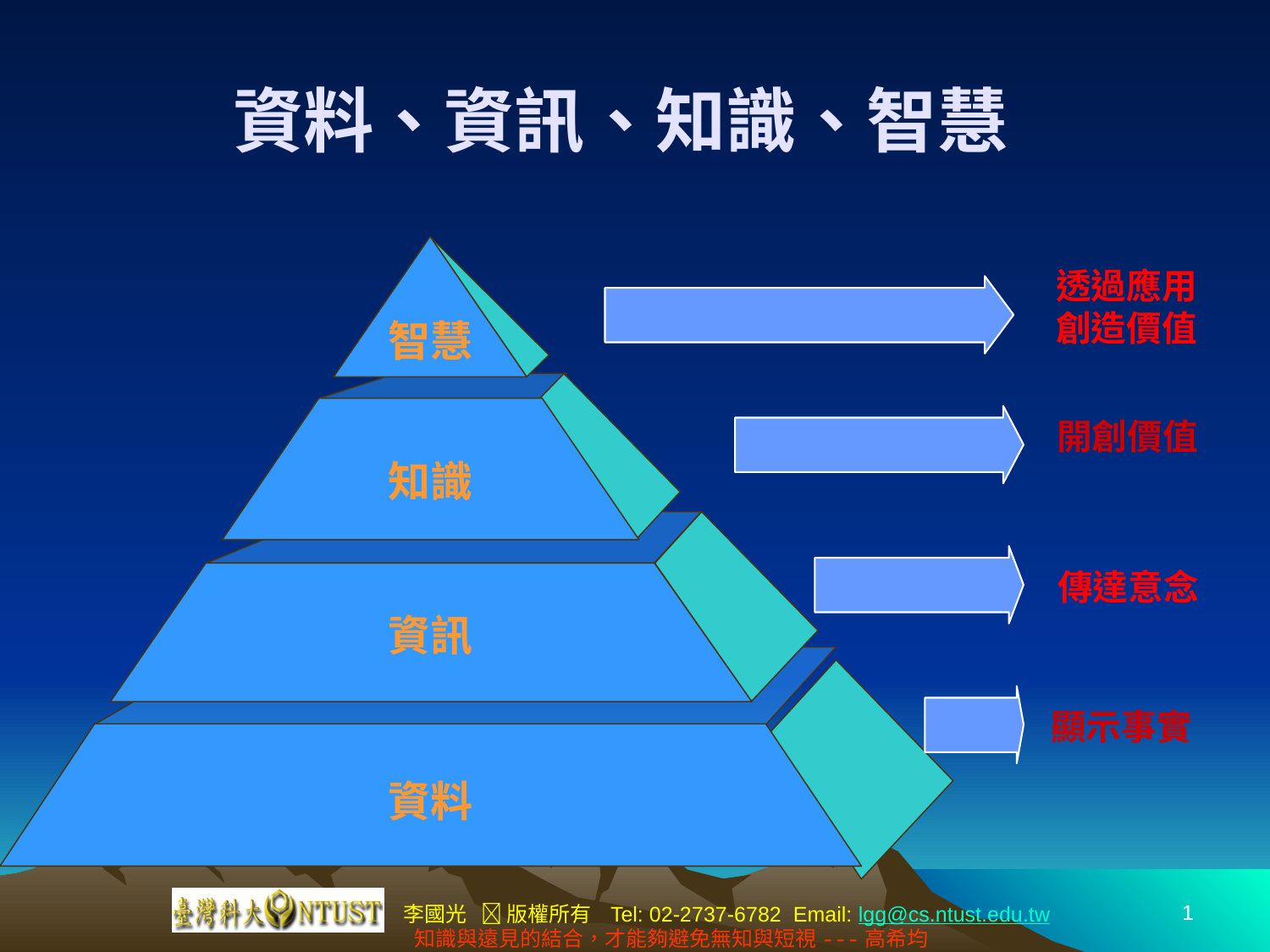

# 資料、資訊、知識、智慧

透過應用
創造價值

智慧

開創價值

知識

傳達意念

資訊

顯示事實

資料
1